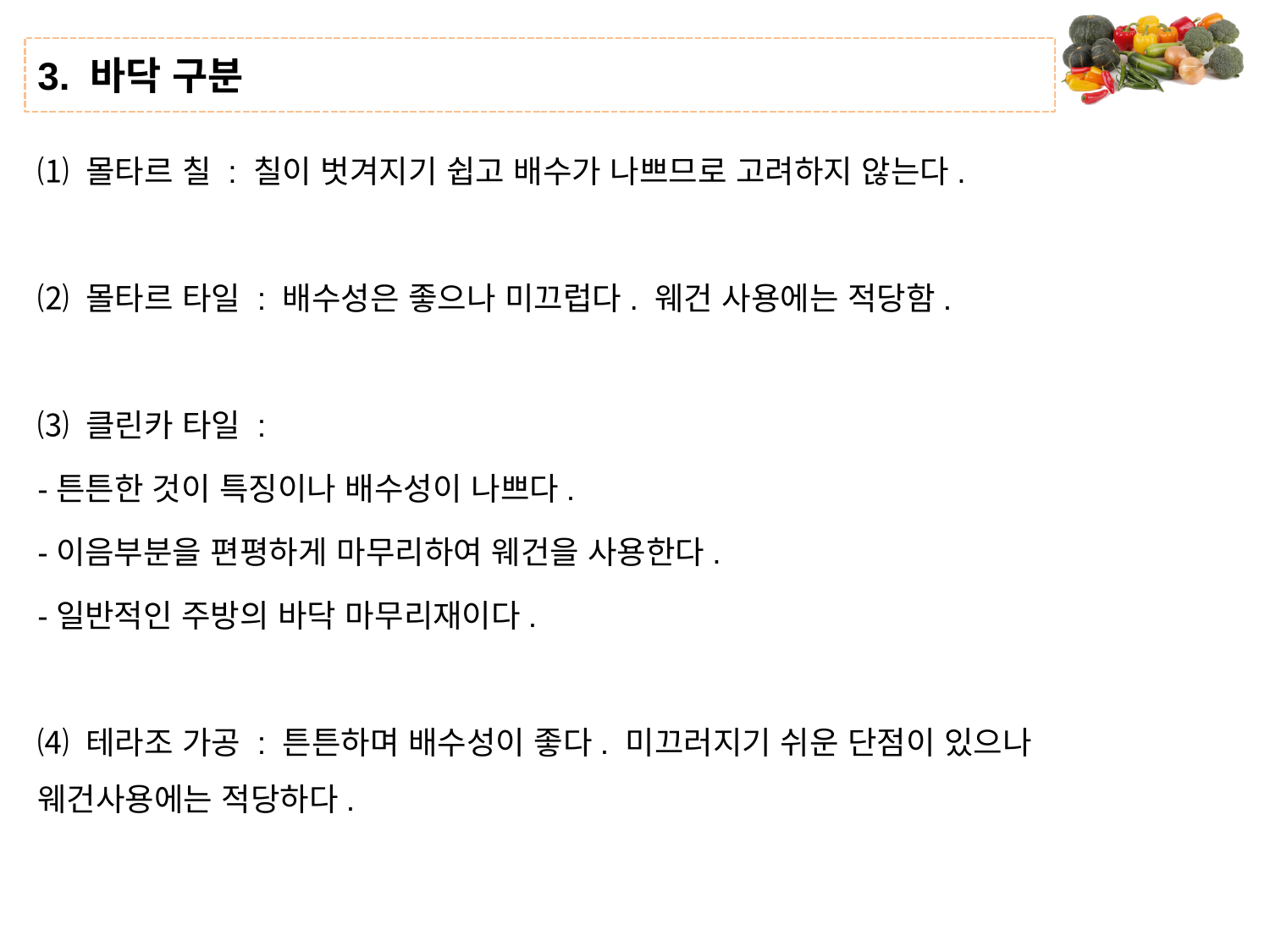

# 3. 바닥 구분
⑴ 몰타르 칠 : 칠이 벗겨지기 쉽고 배수가 나쁘므로 고려하지 않는다.

⑵ 몰타르 타일 : 배수성은 좋으나 미끄럽다. 웨건 사용에는 적당함.

⑶ 클린카 타일 :
-튼튼한 것이 특징이나 배수성이 나쁘다.
-이음부분을 편평하게 마무리하여 웨건을 사용한다.
-일반적인 주방의 바닥 마무리재이다.

⑷ 테라조 가공 : 튼튼하며 배수성이 좋다. 미끄러지기 쉬운 단점이 있으나 웨건사용에는 적당하다.